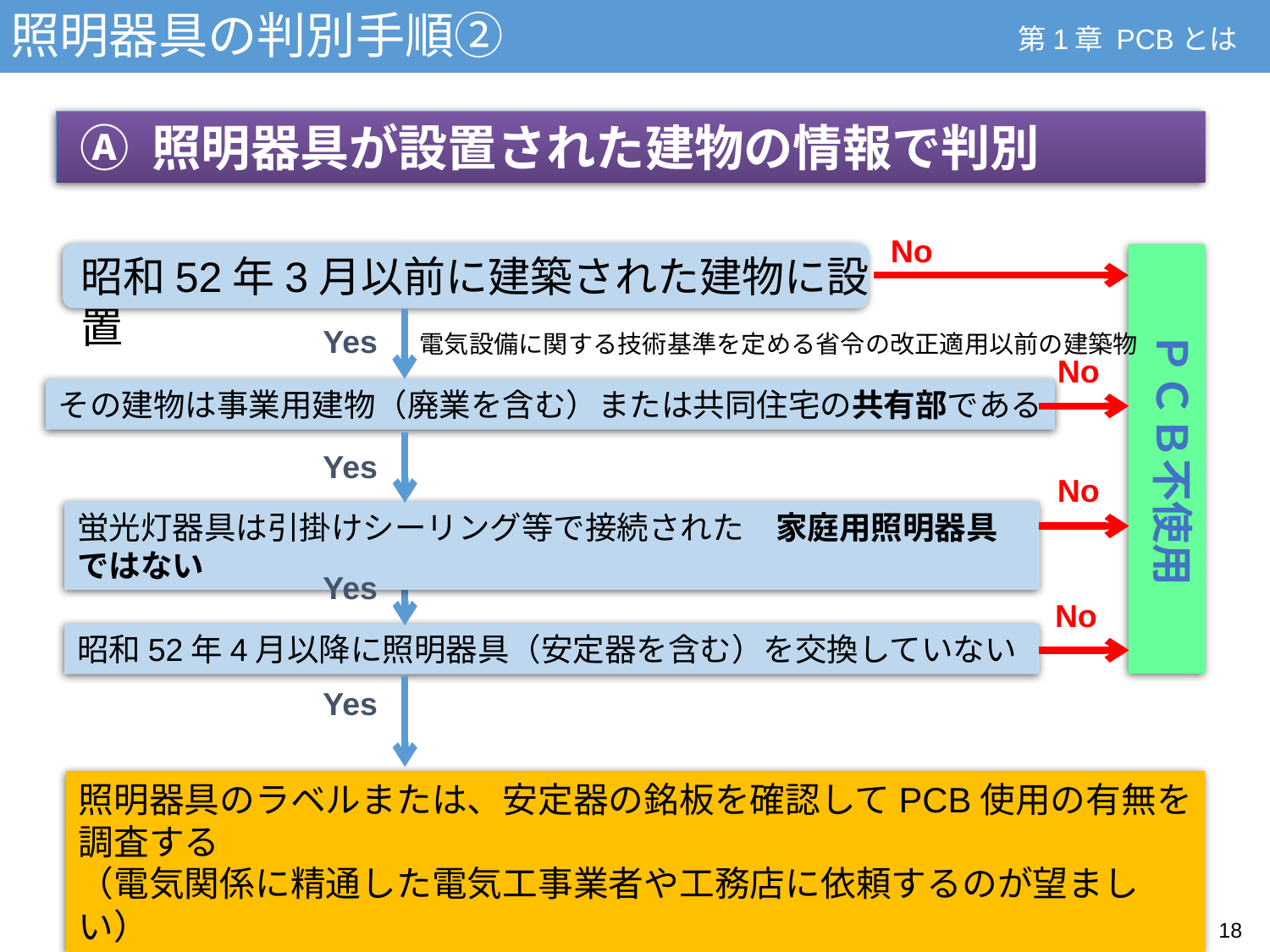

照明器具の判別手順②
第1章 PCBとは
 Ⓐ 照明器具が設置された建物の情報で判別
No

昭和52年3月以前に建築された建物に設置
ＰＣＢ不使用
Yes
電気設備に関する技術基準を定める省令の改正適用以前の建築物
No
その建物は事業用建物（廃業を含む）または共同住宅の共有部である
Yes
No
蛍光灯器具は引掛けシーリング等で接続された　家庭用照明器具ではない
Yes
No
昭和52年4月以降に照明器具（安定器を含む）を交換していない
Yes
照明器具のラベルまたは、安定器の銘板を確認してPCB使用の有無を調査する
（電気関係に精通した電気工事業者や工務店に依頼するのが望ましい）
18